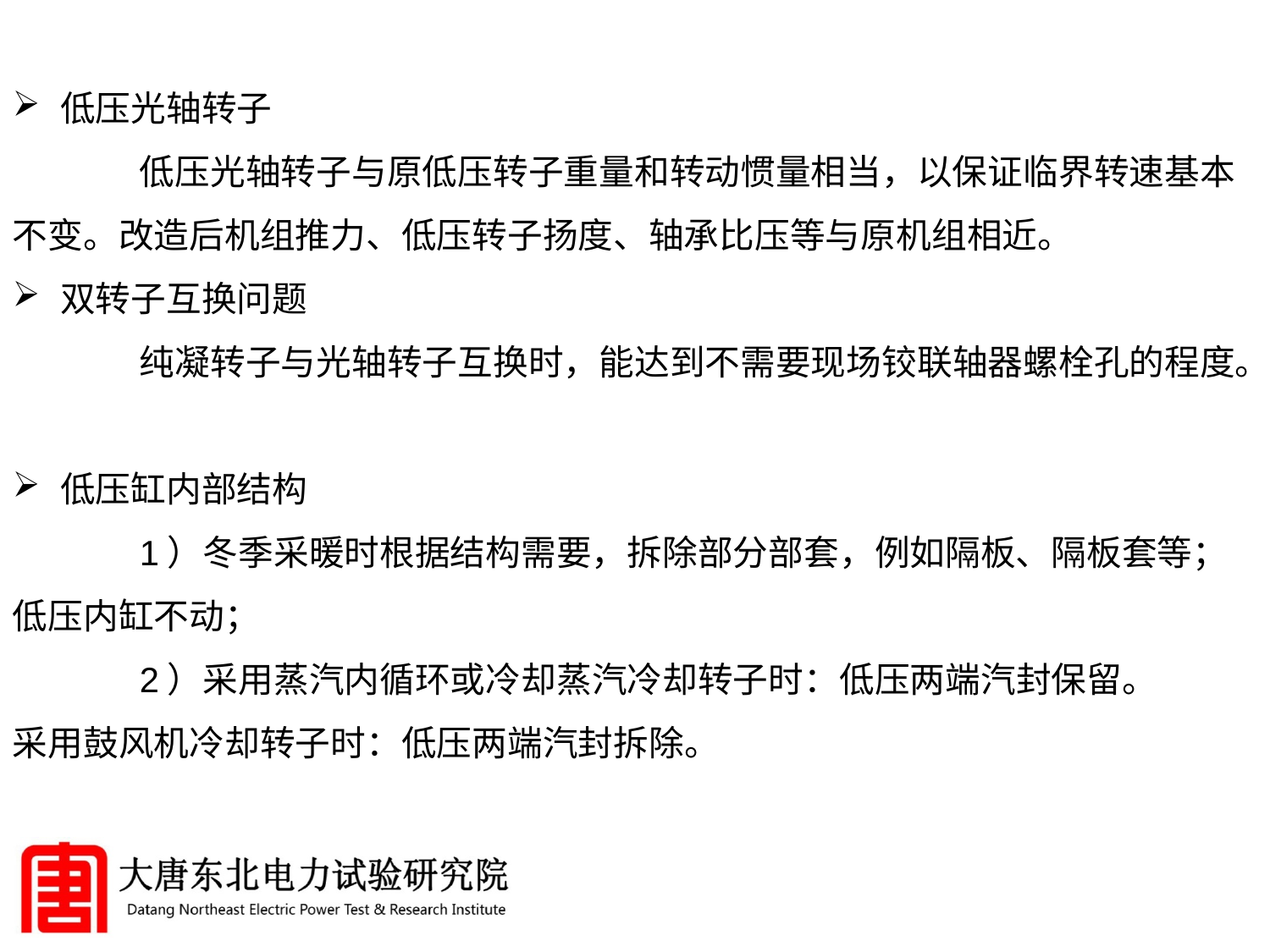

低压光轴转子
	低压光轴转子与原低压转子重量和转动惯量相当，以保证临界转速基本不变。改造后机组推力、低压转子扬度、轴承比压等与原机组相近。
双转子互换问题
	纯凝转子与光轴转子互换时，能达到不需要现场铰联轴器螺栓孔的程度。
低压缸内部结构
	1）冬季采暖时根据结构需要，拆除部分部套，例如隔板、隔板套等；低压内缸不动；
	2）采用蒸汽内循环或冷却蒸汽冷却转子时：低压两端汽封保留。
采用鼓风机冷却转子时：低压两端汽封拆除。